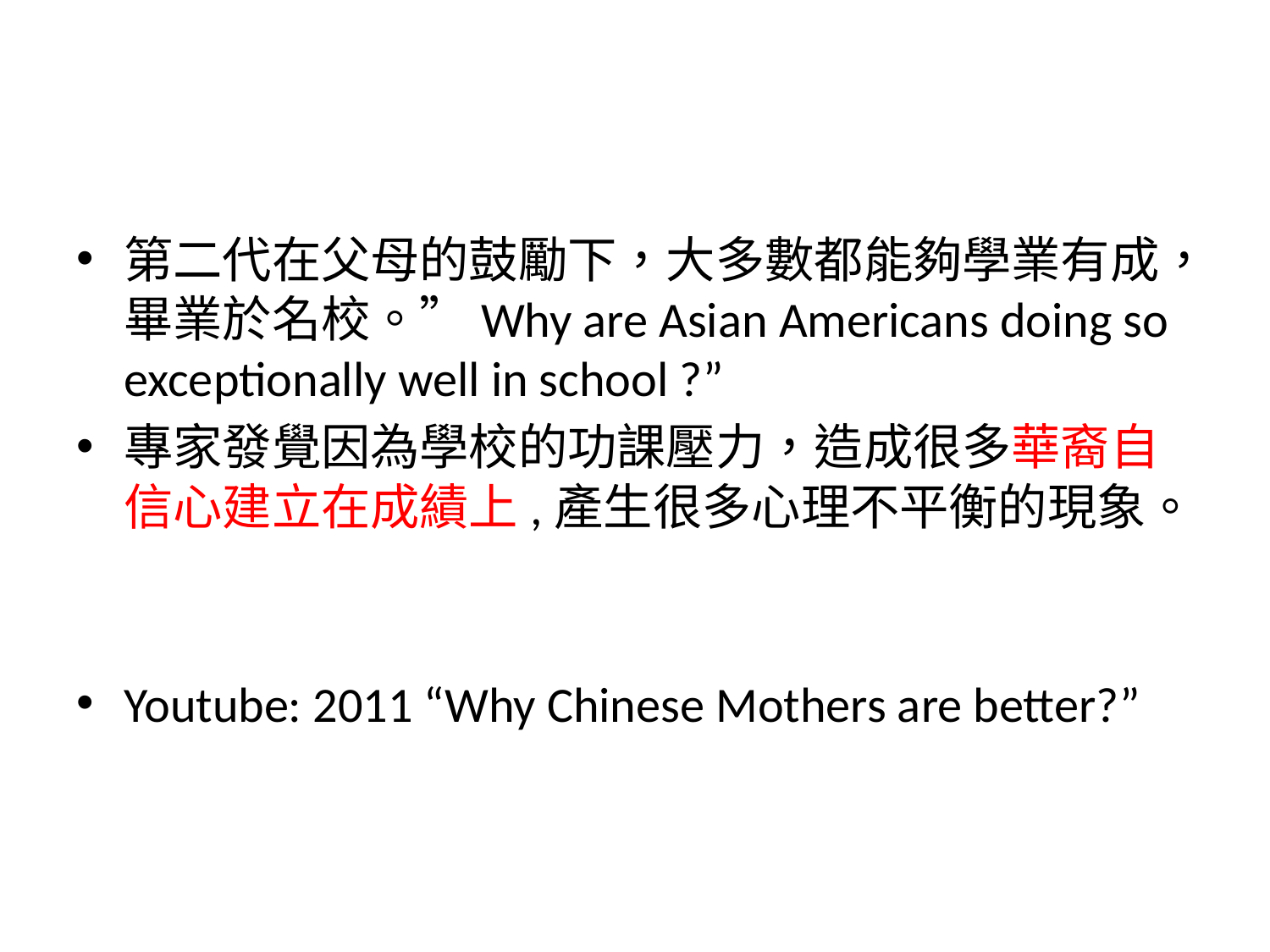

#
第二代在父母的鼓勵下，大多數都能夠學業有成，畢業於名校。”Why are Asian Americans doing so exceptionally well in school ?”
專家發覺因為學校的功課壓力，造成很多華裔自信心建立在成績上,產生很多心理不平衡的現象。

Youtube: 2011 “Why Chinese Mothers are better?”